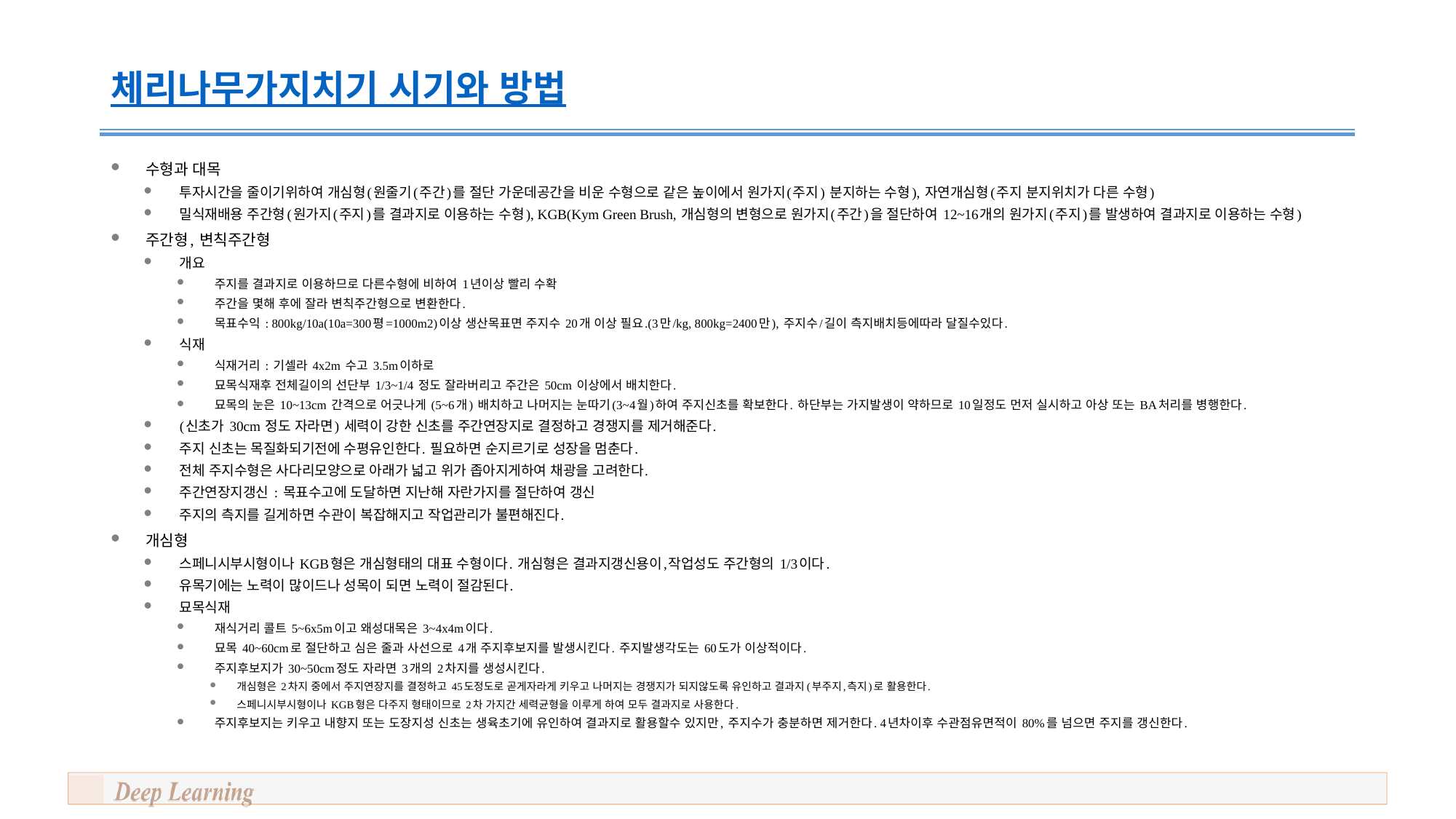

# 체리나무가지치기 시기와 방법
수형과 대목
투자시간을 줄이기위하여 개심형(원줄기(주간)를 절단 가운데공간을 비운 수형으로 같은 높이에서 원가지(주지) 분지하는 수형), 자연개심형(주지 분지위치가 다른 수형)
밀식재배용 주간형(원가지(주지)를 결과지로 이용하는 수형), KGB(Kym Green Brush, 개심형의 변형으로 원가지(주간)을 절단하여 12~16개의 원가지(주지)를 발생하여 결과지로 이용하는 수형)
주간형, 변칙주간형
개요
주지를 결과지로 이용하므로 다른수형에 비하여 1년이상 빨리 수확
주간을 몇해 후에 잘라 변칙주간형으로 변환한다.
목표수익 : 800kg/10a(10a=300평=1000m2)이상 생산목표면 주지수 20개 이상 필요.(3만/kg, 800kg=2400만), 주지수/길이 측지배치등에따라 달질수있다.
식재
식재거리 : 기셀라 4x2m 수고 3.5m이하로
묘목식재후 전체길이의 선단부 1/3~1/4 정도 잘라버리고 주간은 50cm 이상에서 배치한다.
묘목의 눈은 10~13cm 간격으로 어긋나게 (5~6개) 배치하고 나머지는 눈따기(3~4월)하여 주지신초를 확보한다. 하단부는 가지발생이 약하므로 10일정도 먼저 실시하고 아상 또는 BA처리를 병행한다.
(신초가 30cm 정도 자라면) 세력이 강한 신초를 주간연장지로 결정하고 경쟁지를 제거해준다.
주지 신초는 목질화되기전에 수평유인한다. 필요하면 순지르기로 성장을 멈춘다.
전체 주지수형은 사다리모양으로 아래가 넓고 위가 좁아지게하여 채광을 고려한다.
주간연장지갱신 : 목표수고에 도달하면 지난해 자란가지를 절단하여 갱신
주지의 측지를 길게하면 수관이 복잡해지고 작업관리가 불편해진다.
개심형
스페니시부시형이나 KGB형은 개심형태의 대표 수형이다. 개심형은 결과지갱신용이,작업성도 주간형의 1/3이다.
유목기에는 노력이 많이드나 성목이 되면 노력이 절감된다.
묘목식재
재식거리 콜트 5~6x5m이고 왜성대목은 3~4x4m이다.
묘목 40~60cm로 절단하고 심은 줄과 사선으로 4개 주지후보지를 발생시킨다. 주지발생각도는 60도가 이상적이다.
주지후보지가 30~50cm정도 자라면 3개의 2차지를 생성시킨다.
개심형은 2차지 중에서 주지연장지를 결정하고 45도정도로 곧게자라게 키우고 나머지는 경쟁지가 되지않도록 유인하고 결과지(부주지,측지)로 활용한다.
스페니시부시형이나 KGB형은 다주지 형태이므로 2차 가지간 세력균형을 이루게 하여 모두 결과지로 사용한다.
주지후보지는 키우고 내향지 또는 도장지성 신초는 생육초기에 유인하여 결과지로 활용할수 있지만, 주지수가 충분하면 제거한다. 4년차이후 수관점유면적이 80%를 넘으면 주지를 갱신한다.